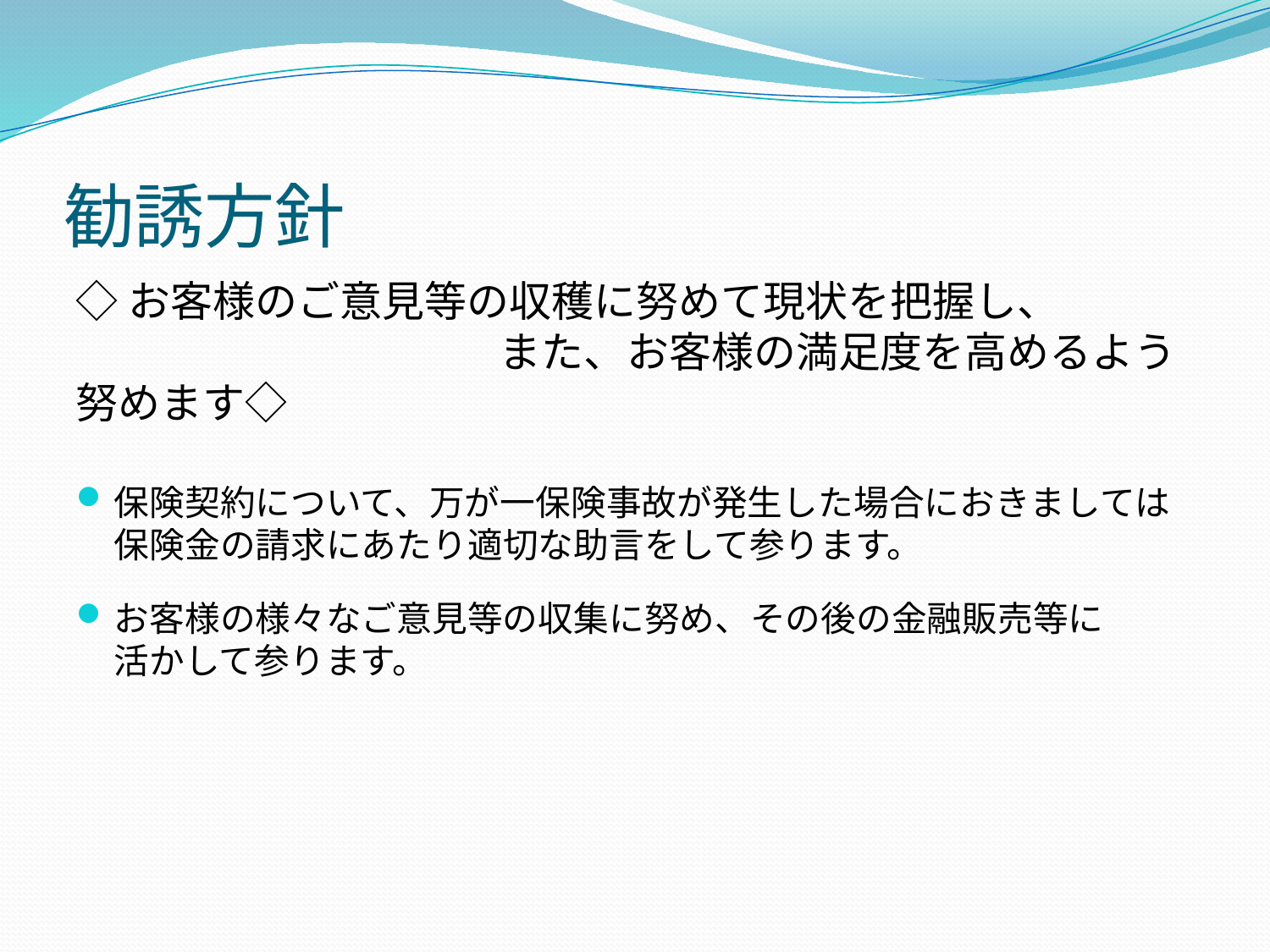

# 勧誘方針
◇お客様のご意見等の収穫に努めて現状を把握し、
　　　　　　　　　　また、お客様の満足度を高めるよう努めます◇
保険契約について、万が一保険事故が発生した場合におきましては
保険金の請求にあたり適切な助言をして参ります。
お客様の様々なご意見等の収集に努め、その後の金融販売等に
活かして参ります。